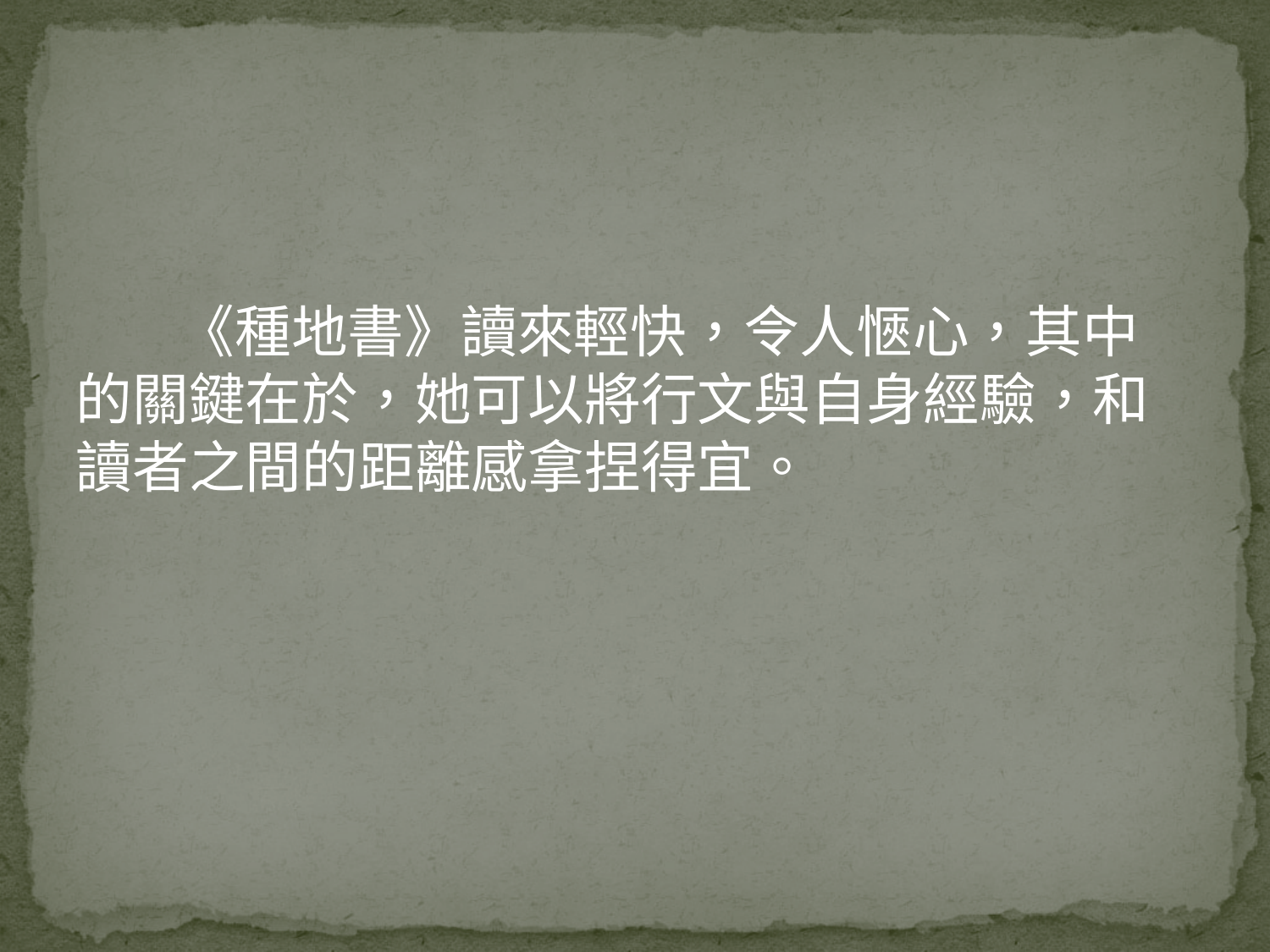

#

       《種地書》讀來輕快，令人愜心，其中的關鍵在於，她可以將行文與自身經驗，和讀者之間的距離感拿捏得宜。